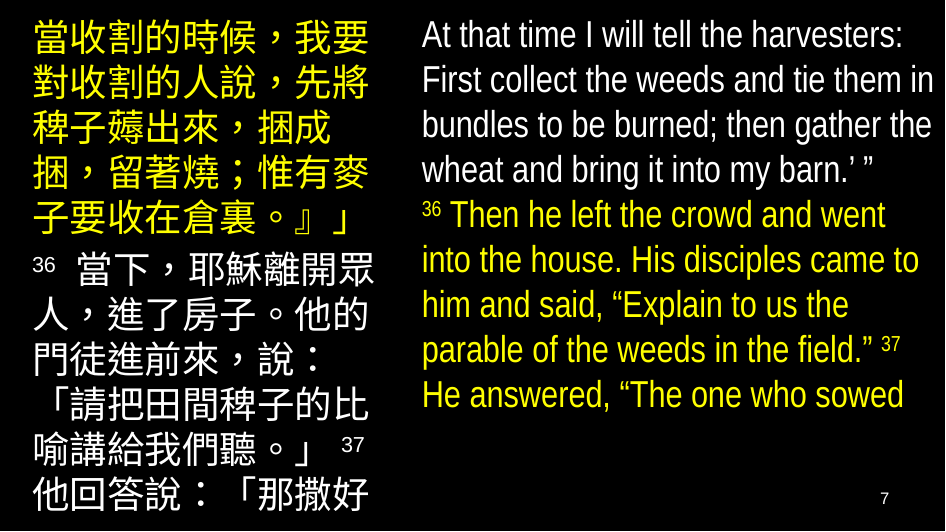

At that time I will tell the harvesters: First collect the weeds and tie them in bundles to be burned; then gather the wheat and bring it into my barn.’ ”
36 Then he left the crowd and went into the house. His disciples came to him and said, “Explain to us the parable of the weeds in the field.” 37 He answered, “The one who sowed
當收割的時候，我要對收割的人說，先將稗子薅出來，捆成捆，留著燒；惟有麥子要收在倉裏。』」
36 當下，耶穌離開眾人，進了房子。他的門徒進前來，說：「請把田間稗子的比喻講給我們聽。」37 他回答說：「那撒好
7